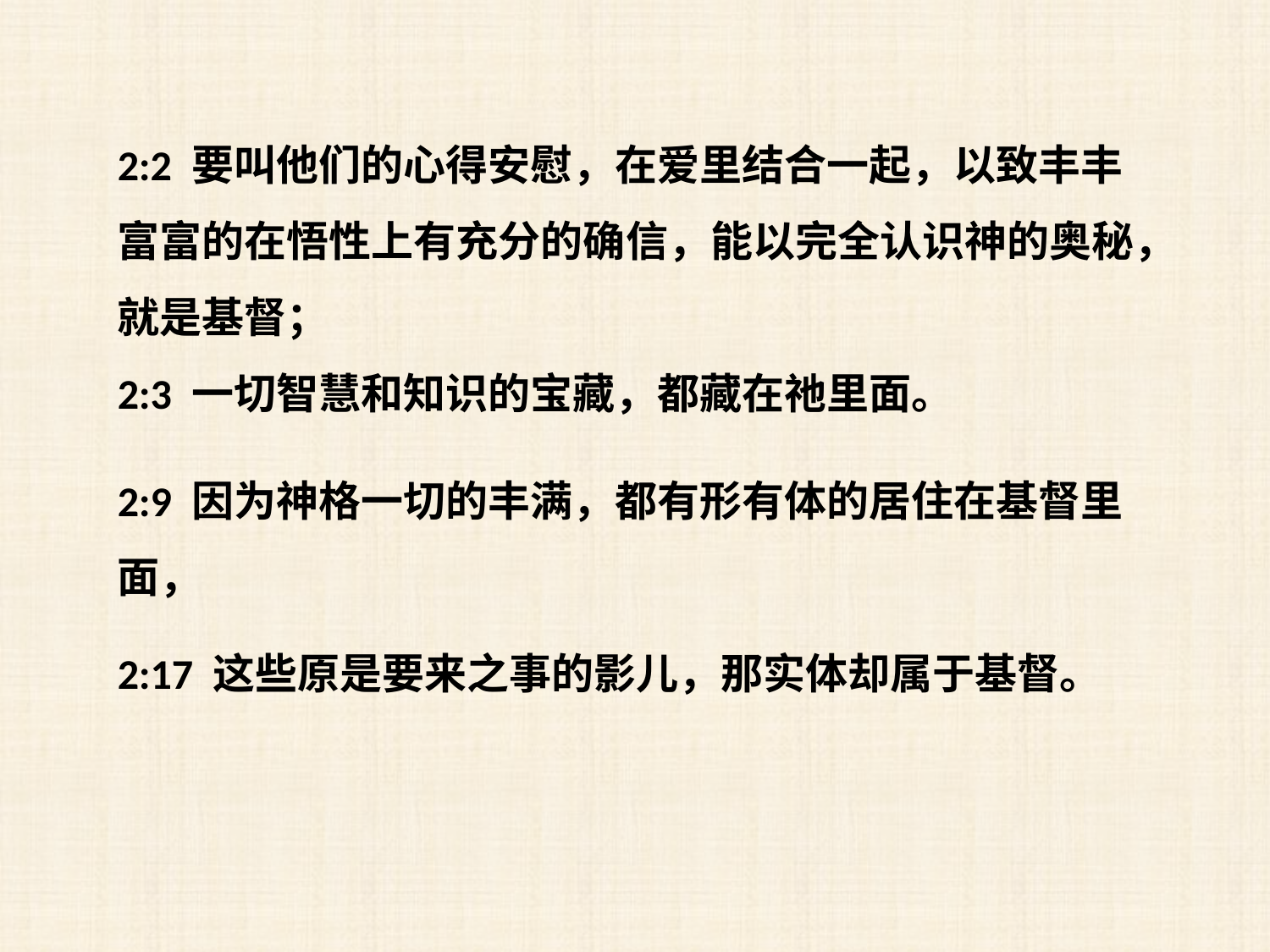

2:2 要叫他们的心得安慰，在爱里结合一起，以致丰丰富富的在悟性上有充分的确信，能以完全认识神的奥秘，就是基督；
2:3 一切智慧和知识的宝藏，都藏在祂里面。
2:9 因为神格一切的丰满，都有形有体的居住在基督里面，
2:17 这些原是要来之事的影儿，那实体却属于基督。